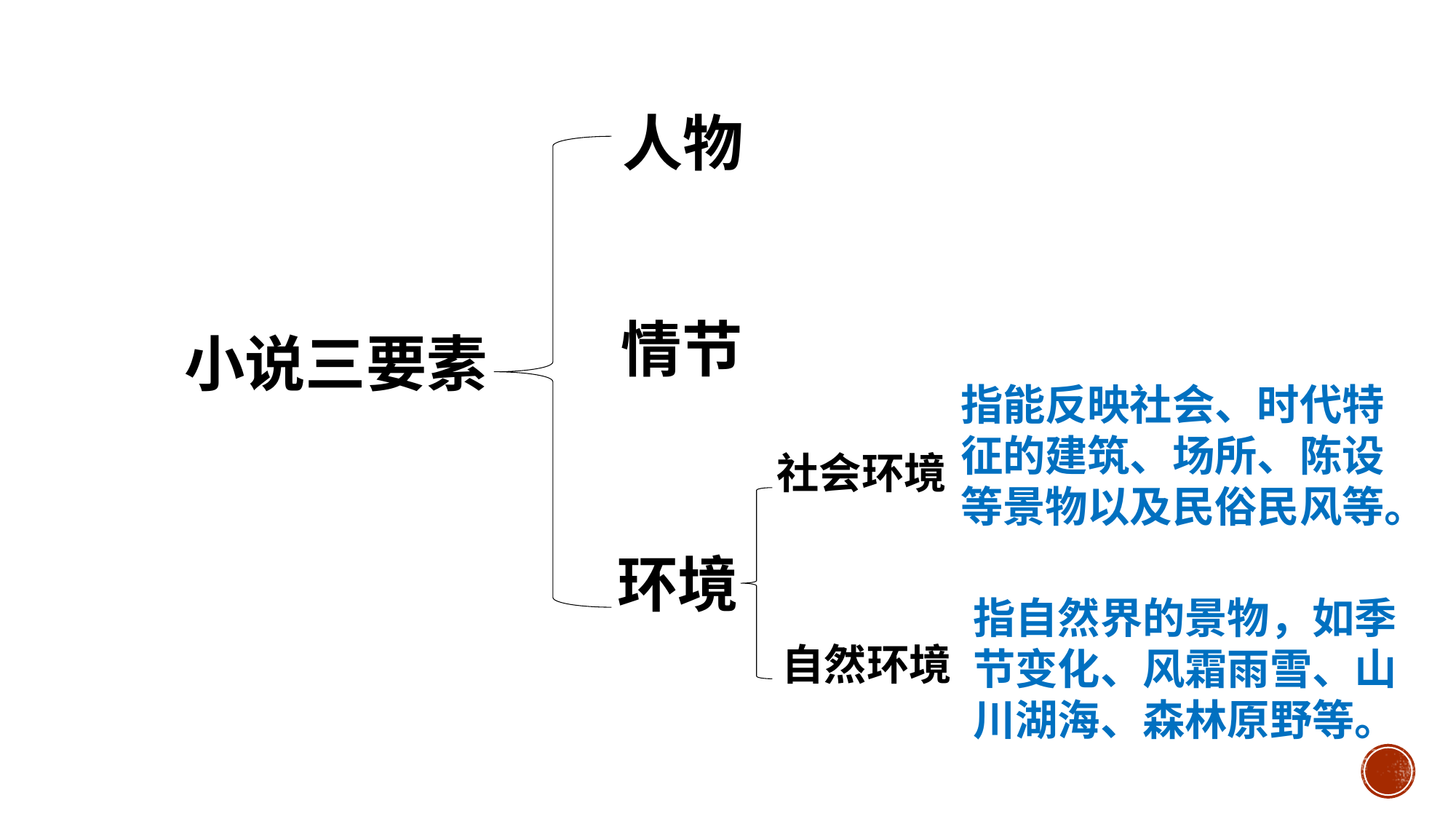

人物

情节
小说三要素
指能反映社会、时代特征的建筑、场所、陈设等景物以及民俗民风等。
社会环境

环境
指自然界的景物，如季节变化、风霜雨雪、山川湖海、森林原野等。
自然环境